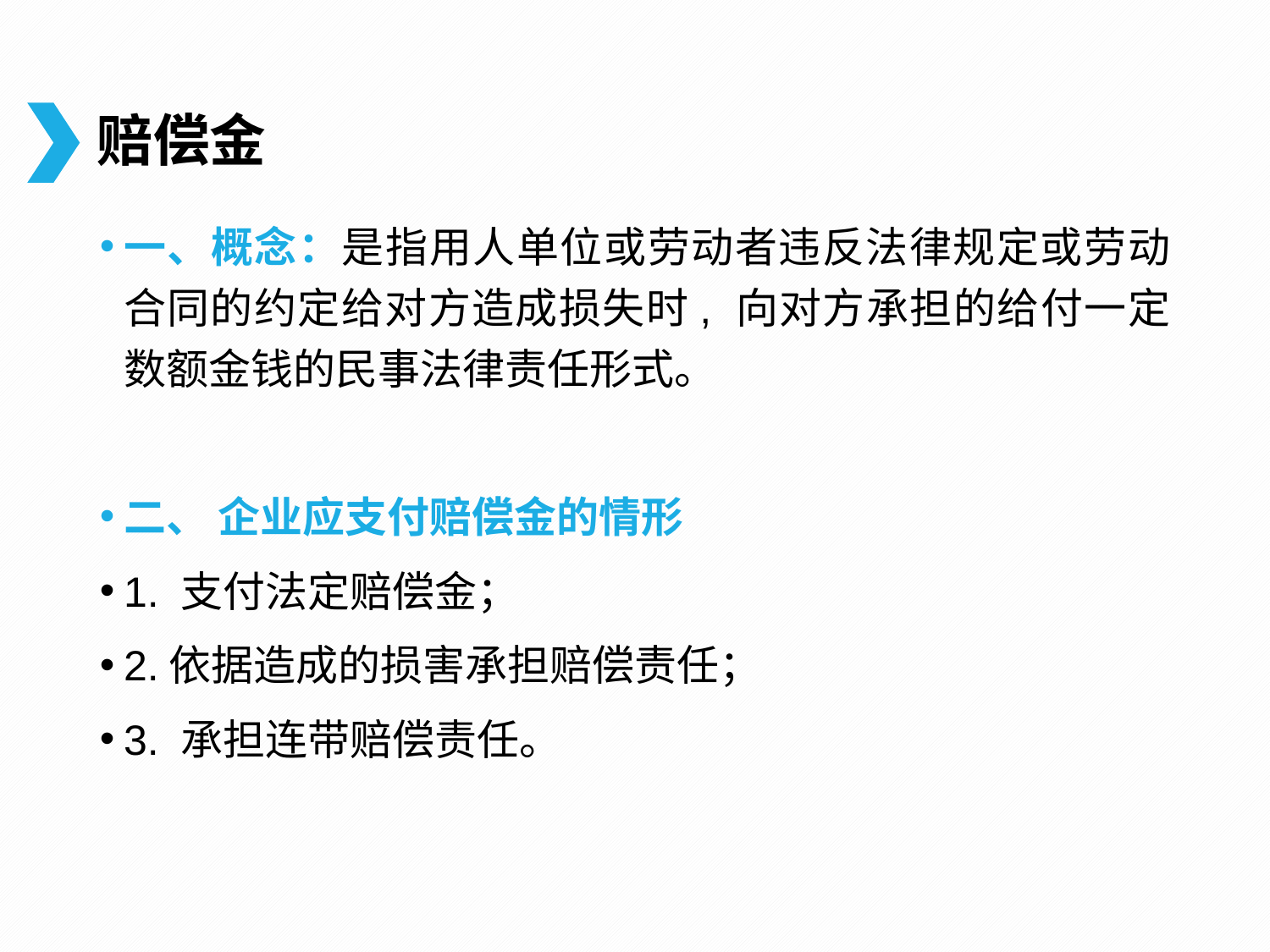

# 赔偿金
一、概念：是指用人单位或劳动者违反法律规定或劳动合同的约定给对方造成损失时, 向对方承担的给付一定数额金钱的民事法律责任形式。

二、 企业应支付赔偿金的情形
1. 支付法定赔偿金；
2.依据造成的损害承担赔偿责任；
3. 承担连带赔偿责任。

44